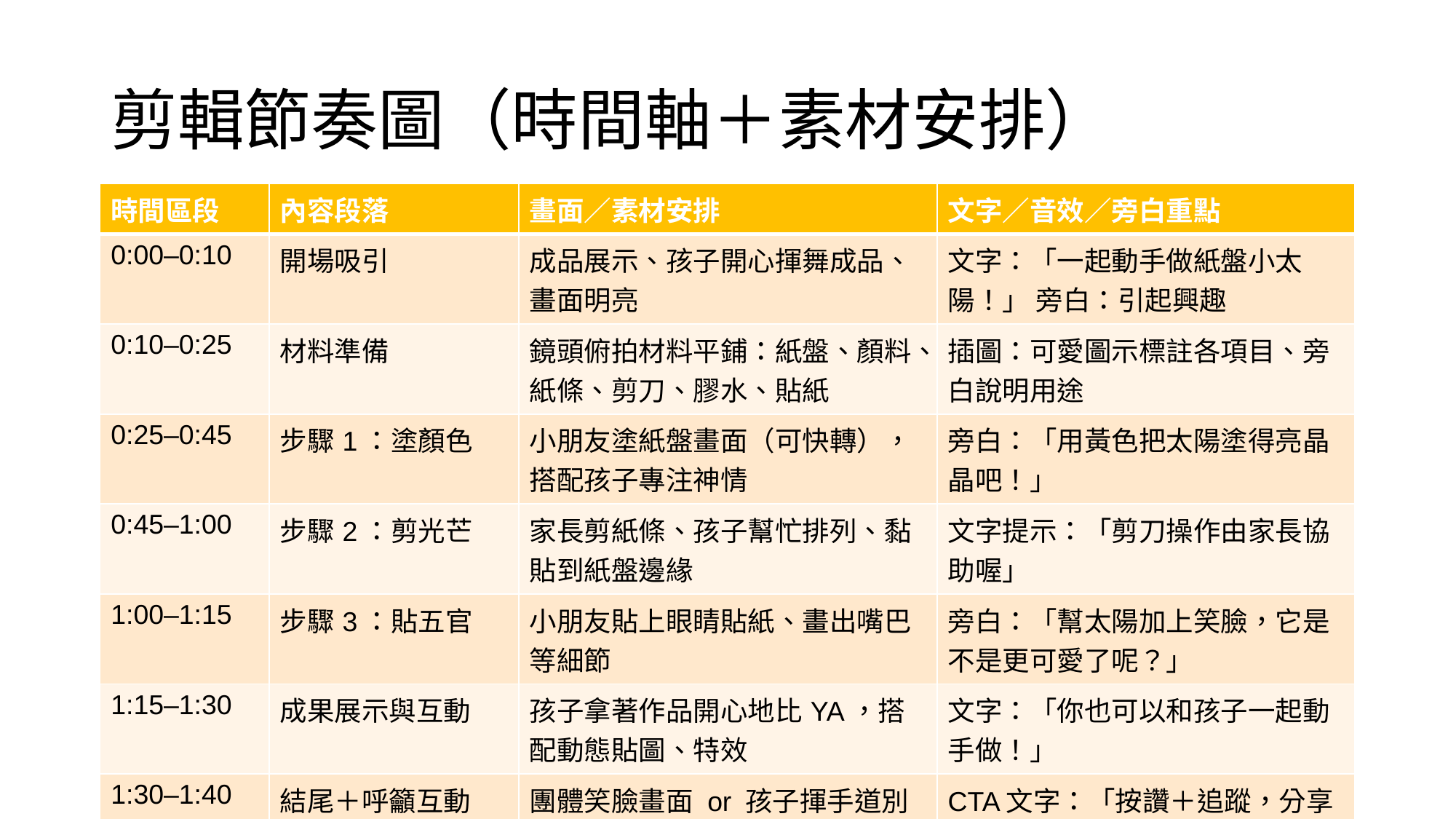

# 剪輯節奏圖（時間軸＋素材安排）
| 時間區段 | 內容段落 | 畫面／素材安排 | 文字／音效／旁白重點 |
| --- | --- | --- | --- |
| 0:00–0:10 | 開場吸引 | 成品展示、孩子開心揮舞成品、畫面明亮 | 文字：「一起動手做紙盤小太陽！」 旁白：引起興趣 |
| 0:10–0:25 | 材料準備 | 鏡頭俯拍材料平鋪：紙盤、顏料、紙條、剪刀、膠水、貼紙 | 插圖：可愛圖示標註各項目、旁白說明用途 |
| 0:25–0:45 | 步驟1：塗顏色 | 小朋友塗紙盤畫面（可快轉），搭配孩子專注神情 | 旁白：「用黃色把太陽塗得亮晶晶吧！」 |
| 0:45–1:00 | 步驟2：剪光芒 | 家長剪紙條、孩子幫忙排列、黏貼到紙盤邊緣 | 文字提示：「剪刀操作由家長協助喔」 |
| 1:00–1:15 | 步驟3：貼五官 | 小朋友貼上眼睛貼紙、畫出嘴巴等細節 | 旁白：「幫太陽加上笑臉，它是不是更可愛了呢？」 |
| 1:15–1:30 | 成果展示與互動 | 孩子拿著作品開心地比YA，搭配動態貼圖、特效 | 文字：「你也可以和孩子一起動手做！」 |
| 1:30–1:40 | 結尾＋呼籲互動 | 團體笑臉畫面 or 孩子揮手道別 | CTA文字：「按讚＋追蹤，分享你們的作品吧！」 |